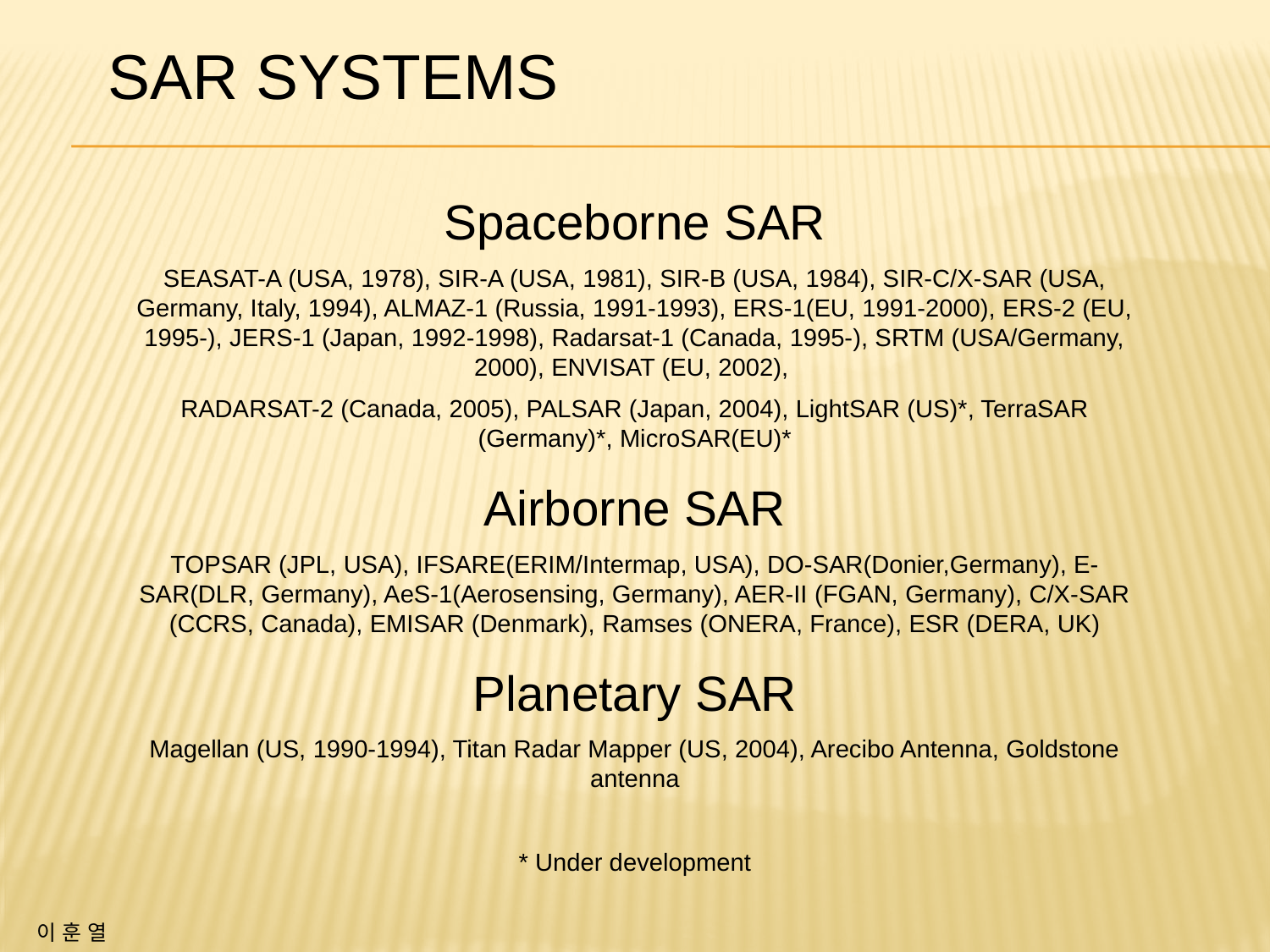

# SAR Systems
Spaceborne SAR
SEASAT-A (USA, 1978), SIR-A (USA, 1981), SIR-B (USA, 1984), SIR-C/X-SAR (USA, Germany, Italy, 1994), ALMAZ-1 (Russia, 1991-1993), ERS-1(EU, 1991-2000), ERS-2 (EU, 1995-), JERS-1 (Japan, 1992-1998), Radarsat-1 (Canada, 1995-), SRTM (USA/Germany, 2000), ENVISAT (EU, 2002),
RADARSAT-2 (Canada, 2005), PALSAR (Japan, 2004), LightSAR (US)*, TerraSAR (Germany)*, MicroSAR(EU)*
Airborne SAR
TOPSAR (JPL, USA), IFSARE(ERIM/Intermap, USA), DO-SAR(Donier,Germany), E-SAR(DLR, Germany), AeS-1(Aerosensing, Germany), AER-II (FGAN, Germany), C/X-SAR (CCRS, Canada), EMISAR (Denmark), Ramses (ONERA, France), ESR (DERA, UK)
Planetary SAR
Magellan (US, 1990-1994), Titan Radar Mapper (US, 2004), Arecibo Antenna, Goldstone antenna

* Under development

이 훈 열